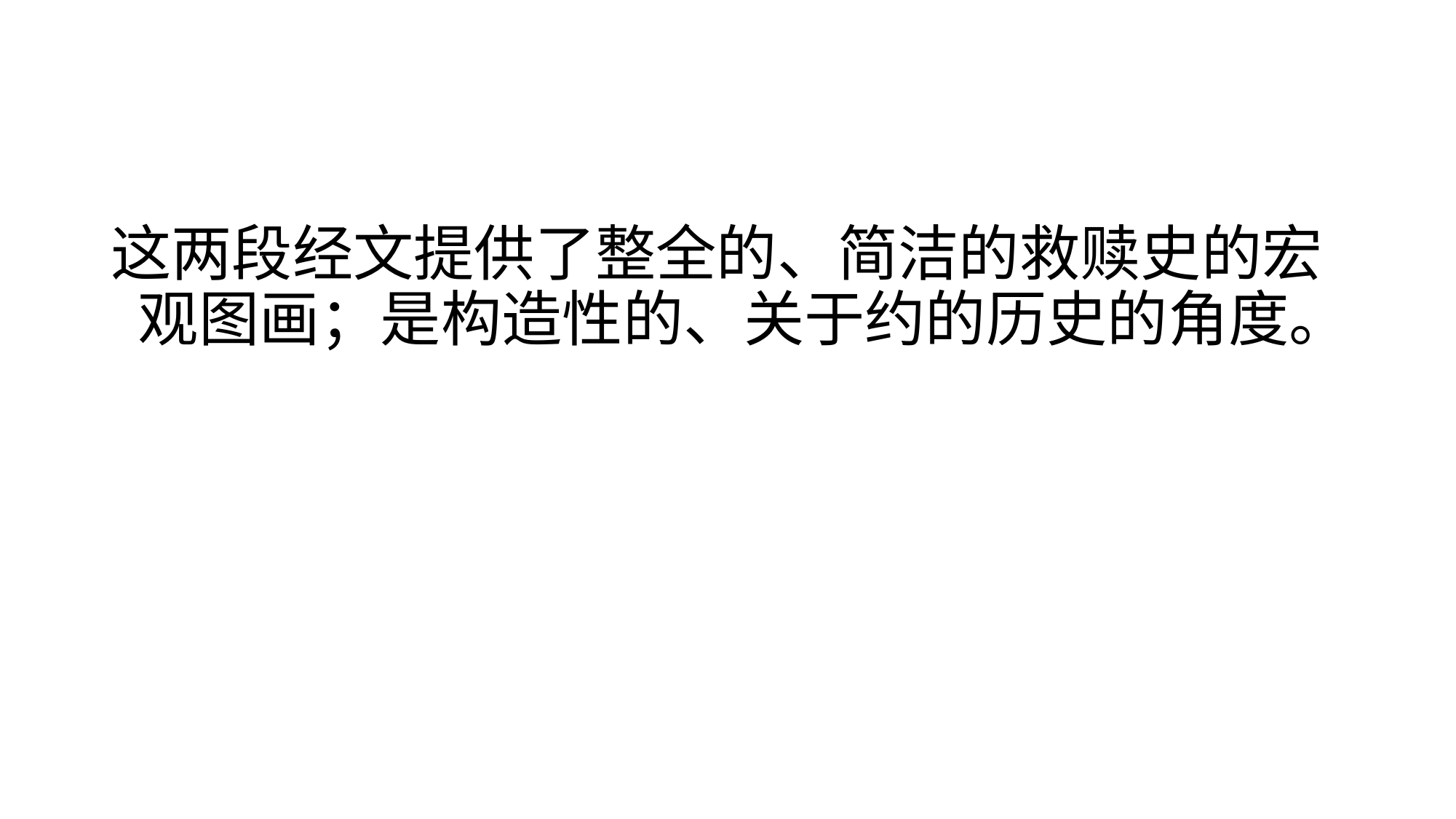

#
这两段经文提供了整全的、简洁的救赎史的宏观图画；是构造性的、关于约的历史的角度。